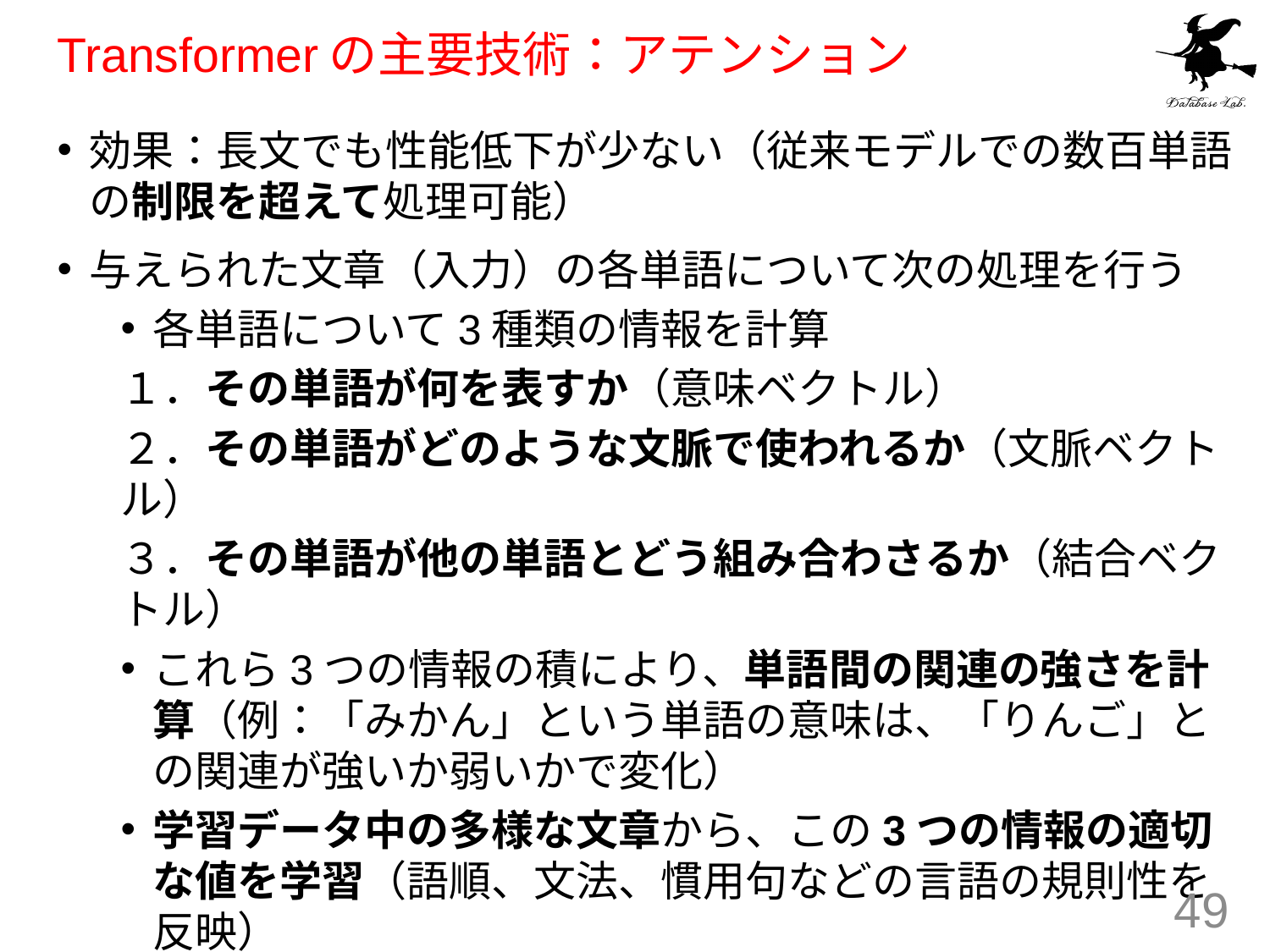

# Transformerの主要技術：アテンション
効果：長文でも性能低下が少ない（従来モデルでの数百単語の制限を超えて処理可能）
与えられた文章（入力）の各単語について次の処理を行う
各単語について3種類の情報を計算
１．その単語が何を表すか（意味ベクトル）
２．その単語がどのような文脈で使われるか（文脈ベクトル）
３．その単語が他の単語とどう組み合わさるか（結合ベクトル）
これら3つの情報の積により、単語間の関連の強さを計算（例：「みかん」という単語の意味は、「りんご」との関連が強いか弱いかで変化）
学習データ中の多様な文章から、この3つの情報の適切な値を学習（語順、文法、慣用句などの言語の規則性を反映）
49